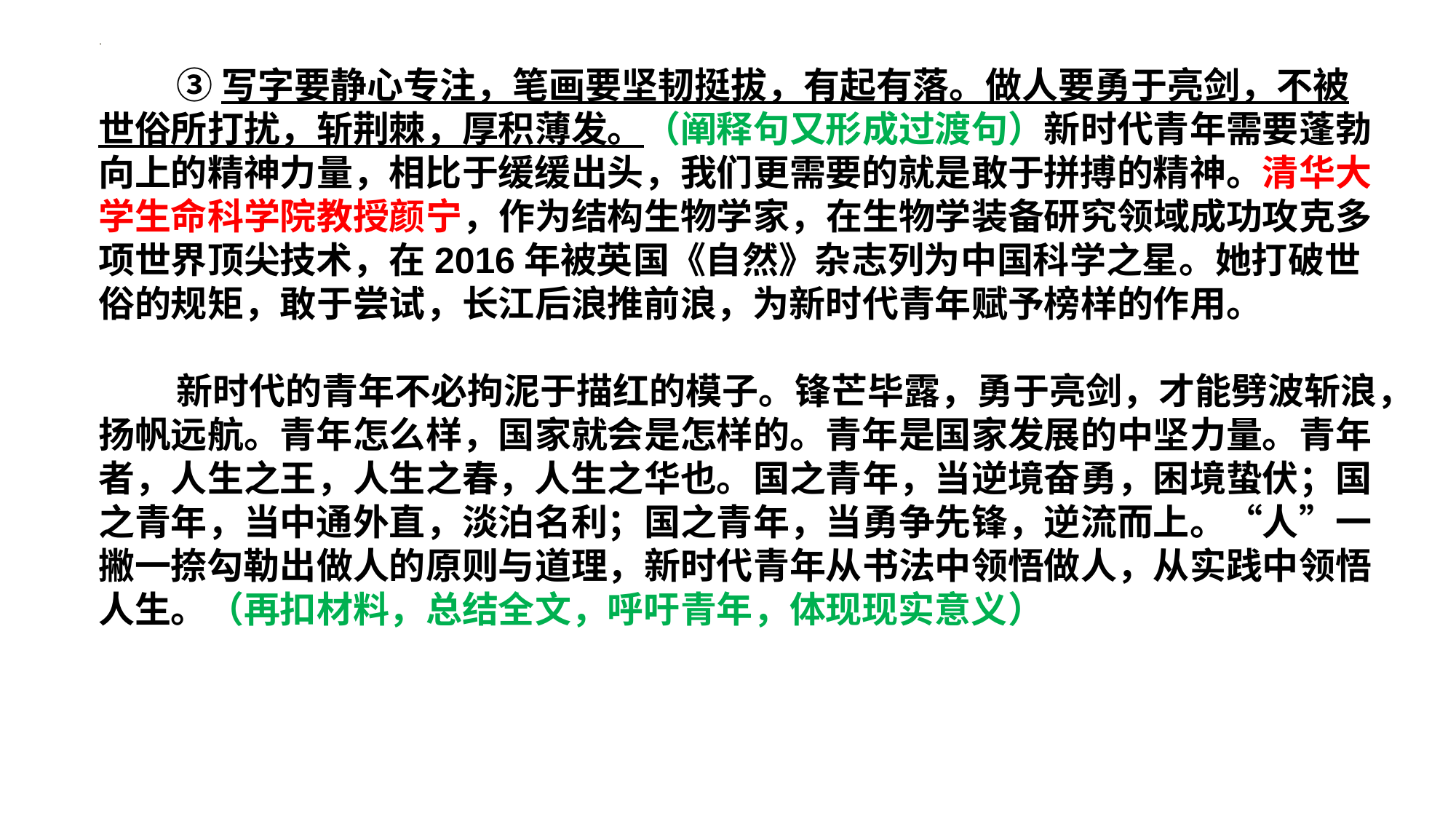

③写字要静心专注，笔画要坚韧挺拔，有起有落。做人要勇于亮剑，不被世俗所打扰，斩荆棘，厚积薄发。（阐释句又形成过渡句）新时代青年需要蓬勃向上的精神力量，相比于缓缓出头，我们更需要的就是敢于拼搏的精神。清华大学生命科学院教授颜宁，作为结构生物学家，在生物学装备研究领域成功攻克多项世界顶尖技术，在2016年被英国《自然》杂志列为中国科学之星。她打破世俗的规矩，敢于尝试，长江后浪推前浪，为新时代青年赋予榜样的作用。

新时代的青年不必拘泥于描红的模子。锋芒毕露，勇于亮剑，才能劈波斩浪，扬帆远航。青年怎么样，国家就会是怎样的。青年是国家发展的中坚力量。青年者，人生之王，人生之春，人生之华也。国之青年，当逆境奋勇，困境蛰伏；国之青年，当中通外直，淡泊名利；国之青年，当勇争先锋，逆流而上。“人”一撇一捺勾勒出做人的原则与道理，新时代青年从书法中领悟做人，从实践中领悟人生。（再扣材料，总结全文，呼吁青年，体现现实意义）